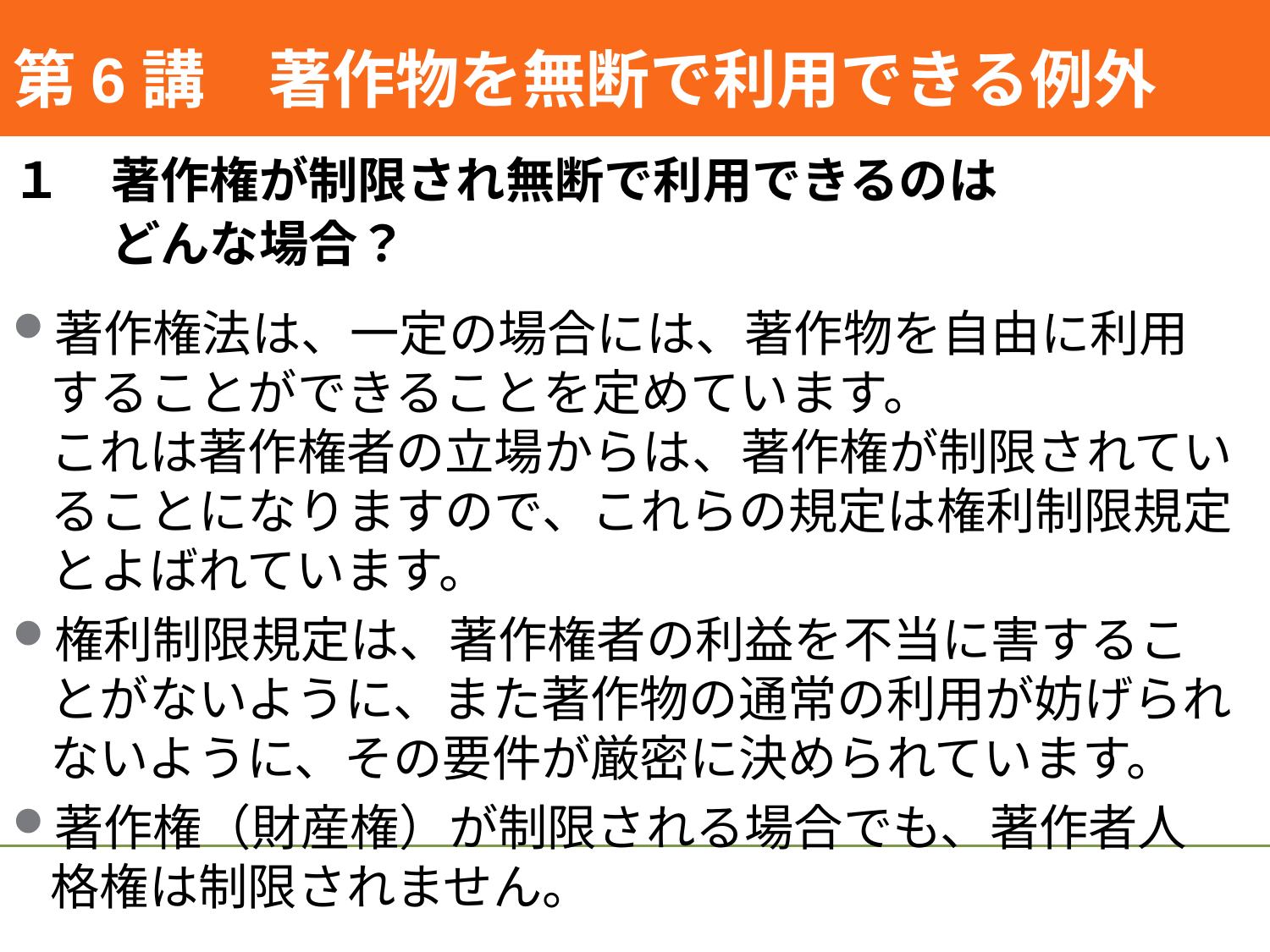

#
第6講　著作物を無断で利用できる例外
１　著作権が制限され無断で利用できるのは
　　どんな場合？
著作権法は、一定の場合には、著作物を自由に利用することができることを定めています。
これは著作権者の立場からは、著作権が制限されていることになりますので、これらの規定は権利制限規定とよばれています。
権利制限規定は、著作権者の利益を不当に害することがないように、また著作物の通常の利用が妨げられないように、その要件が厳密に決められています。
著作権（財産権）が制限される場合でも、著作者人格権は制限されません。